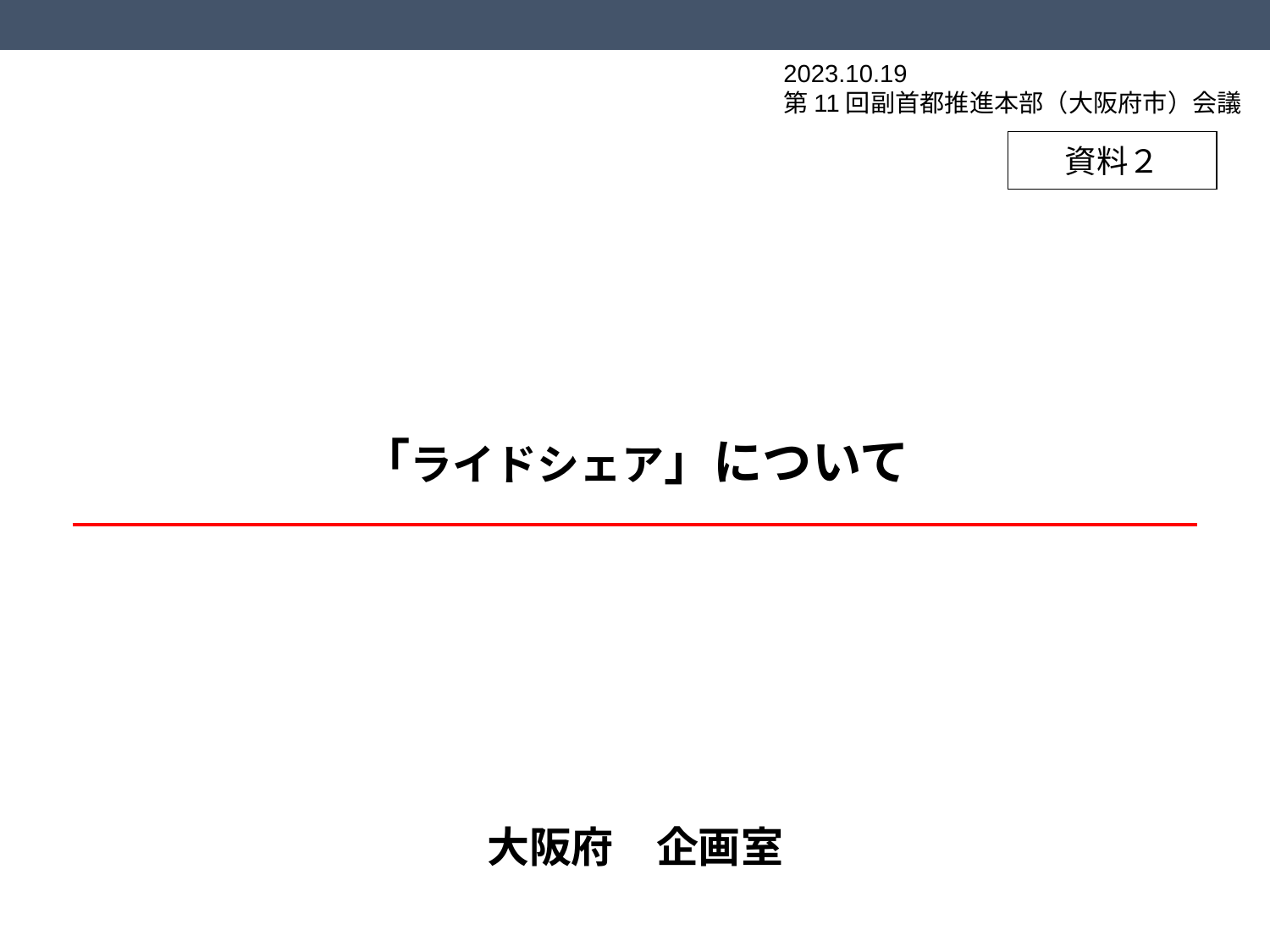

2023.10.19
第11回副首都推進本部（大阪府市）会議
資料２
「ライドシェア」について
大阪府　企画室